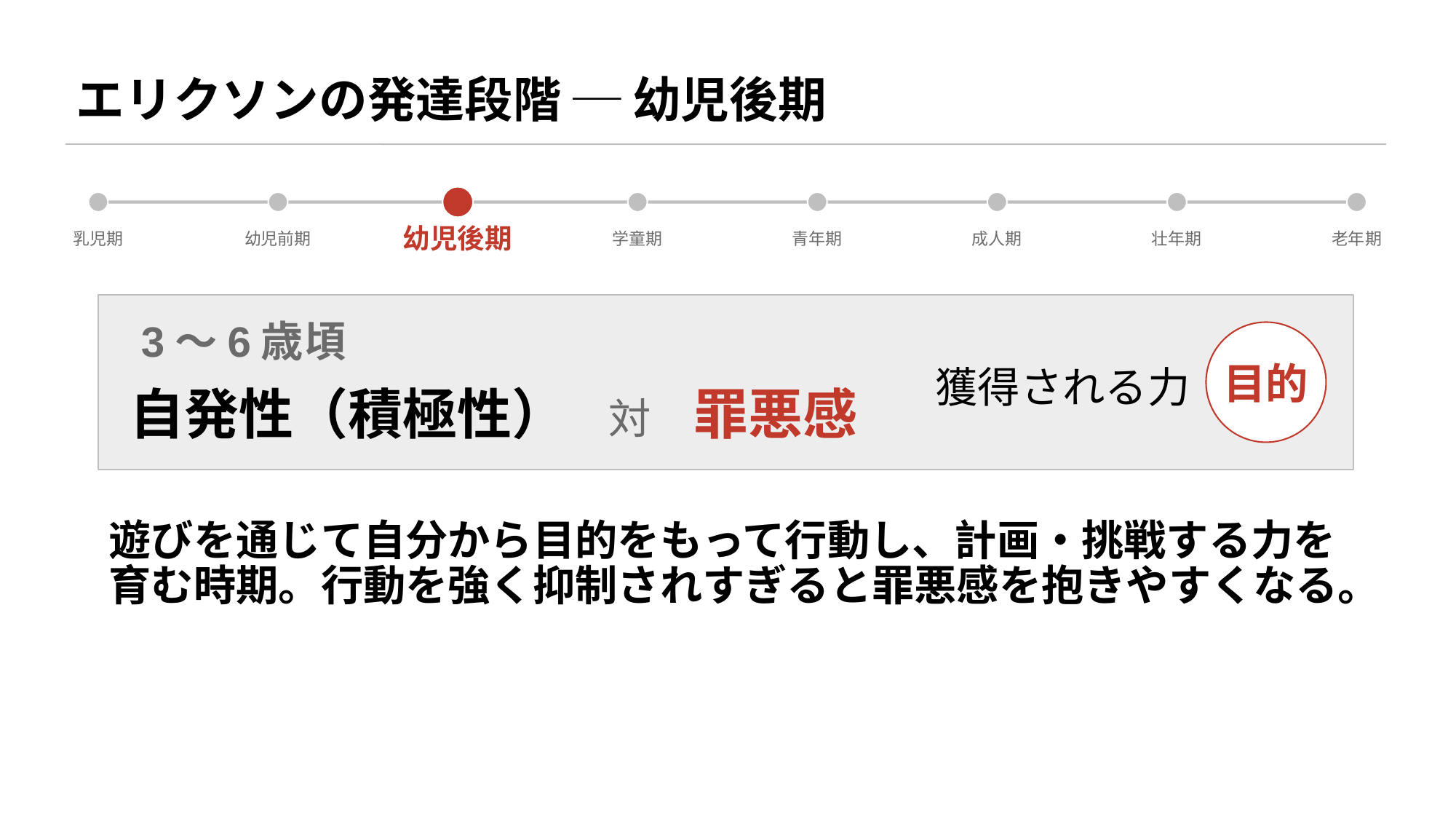

エリクソンの発達段階 ─ 幼児後期

乳児期
幼児前期
幼児後期
学童期
青年期
成人期
壮年期
老年期

3〜6歳頃

目的
自発性（積極性）　対　罪悪感
獲得される力
遊びを通じて自分から目的をもって行動し、計画・挑戦する力を育む時期。行動を強く抑制されすぎると罪悪感を抱きやすくなる。